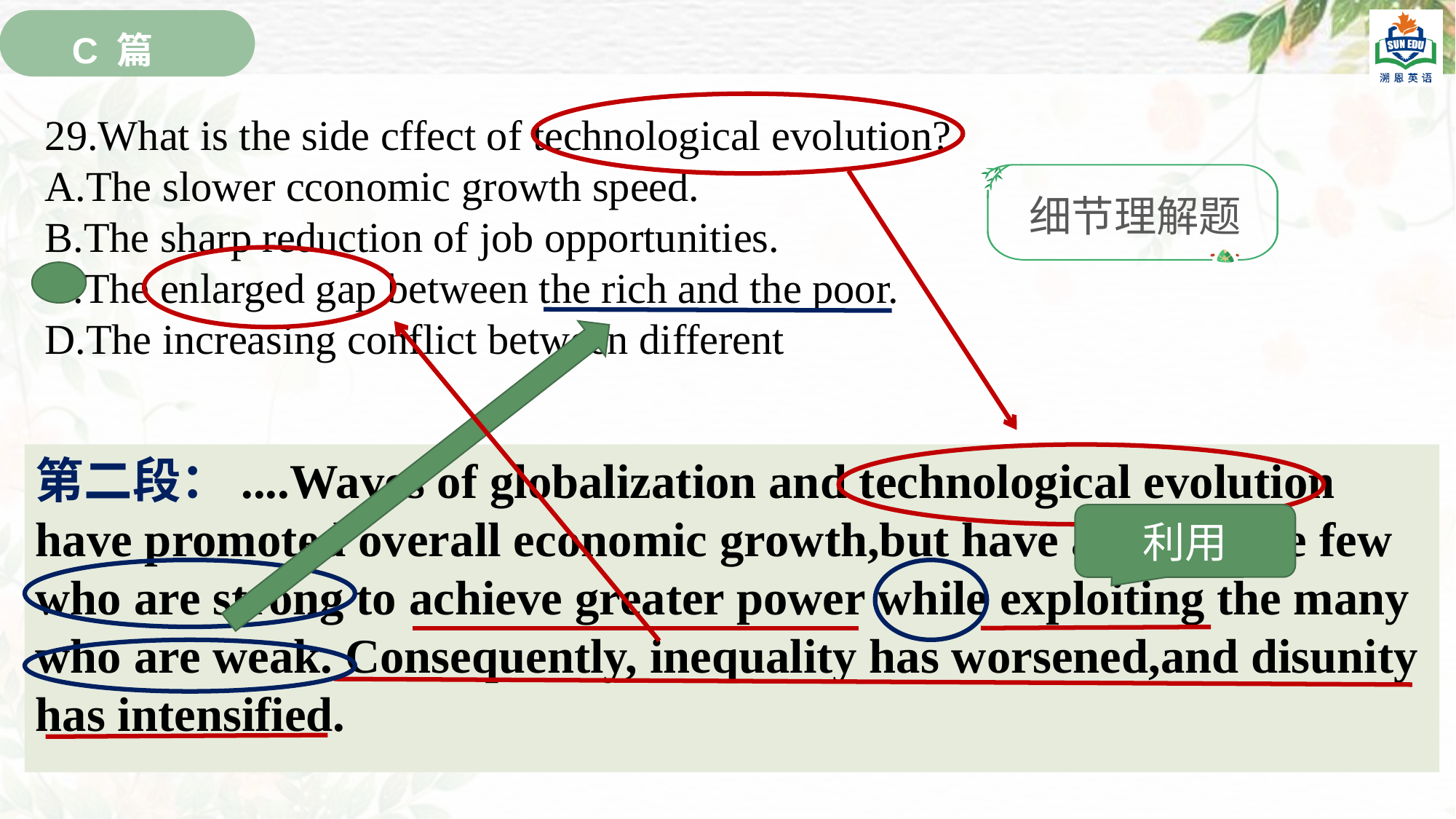

C 篇

29.What is the side cffect of technological evolution?
A.The slower cconomic growth speed.
B.The sharp reduction of job opportunities.
C.The enlarged gap between the rich and the poor.
D.The increasing conflict between different

细节理解题

第二段：....Waves of globalization and technological evolution have promoted overall economic growth,but have allowed the few who are strong to achieve greater power while exploiting the many who are weak. Consequently, inequality has worsened,and disunity has intensified.

利用